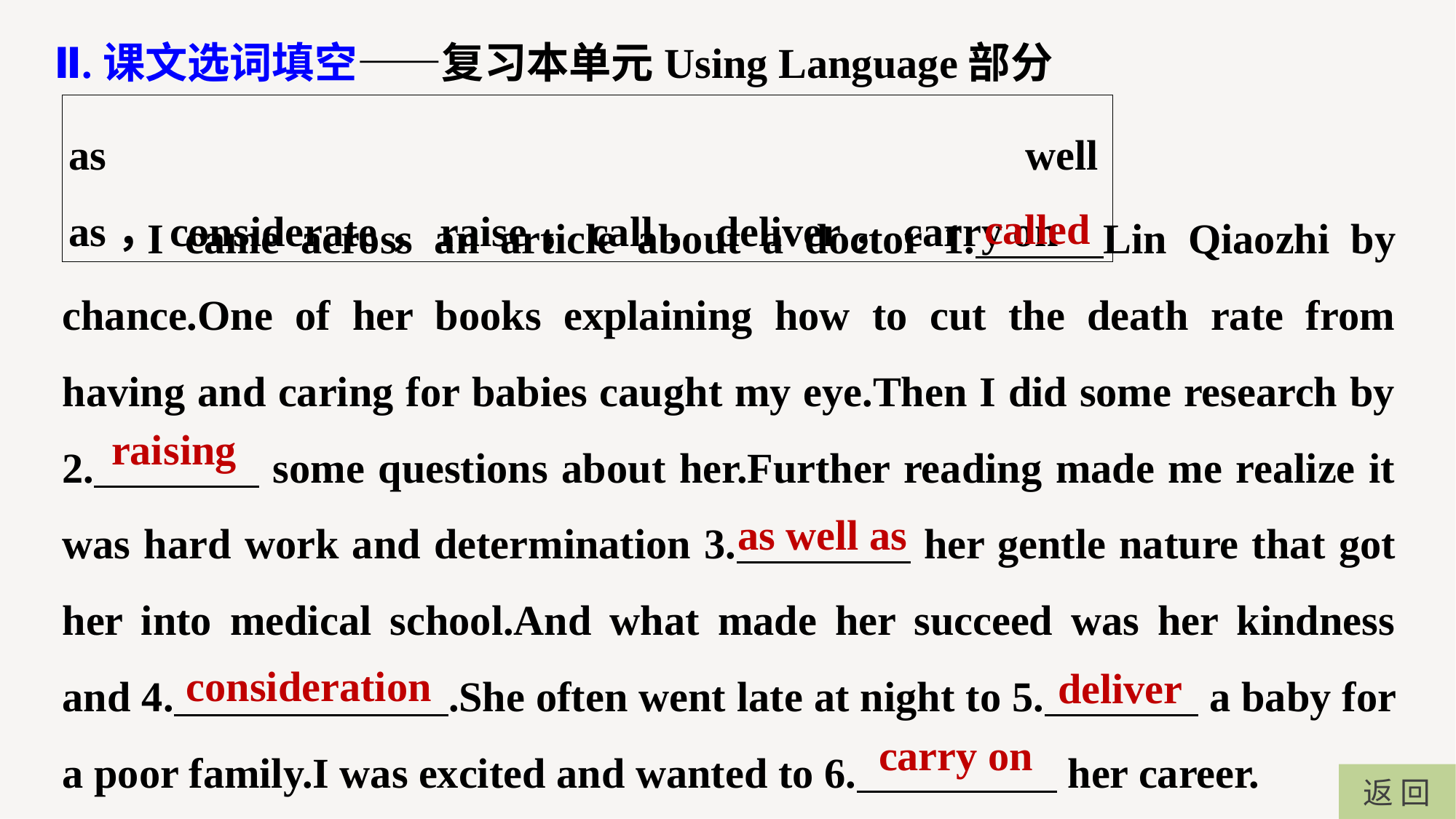

Ⅱ.课文选词填空——复习本单元Using Language部分
as well as，considerate，raise，call，deliver，carry on
I came across an article about a doctor 1.      Lin Qiaozhi by chance.One of her books explaining how to cut the death rate from having and caring for babies caught my eye.Then I did some research by 2.             some questions about her.Further reading made me realize it was hard work and determination 3.              her gentle nature that got her into medical school.And what made her succeed was her kindness and 4.                         .She often went late at night to 5.               a baby for a poor family.I was excited and wanted to 6.                    her career.
called
raising
as well as
consideration
deliver
carry on
返 回